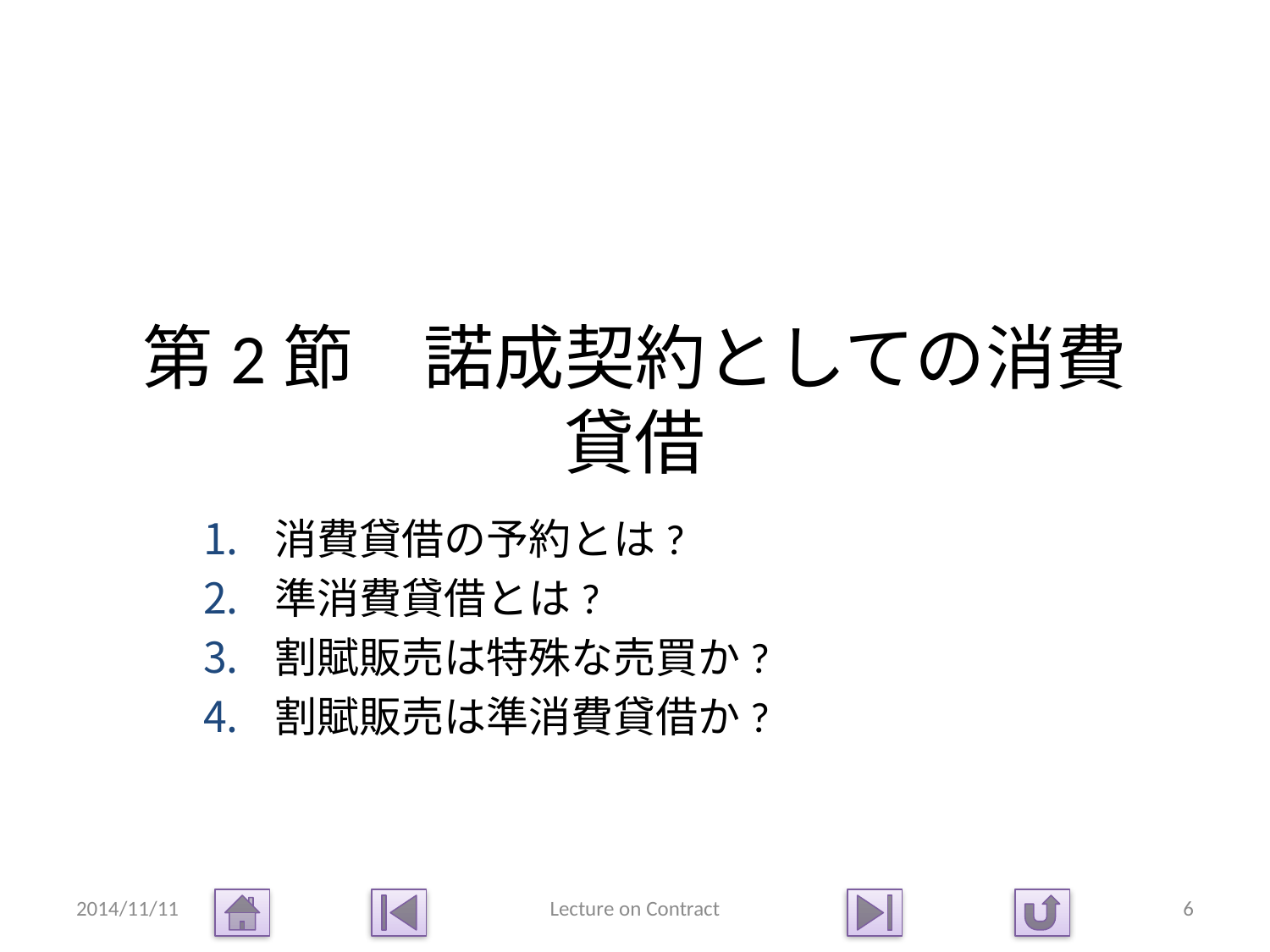

# 第2節　諾成契約としての消費貸借
消費貸借の予約とは?
準消費貸借とは?
割賦販売は特殊な売買か?
割賦販売は準消費貸借か?
2014/11/11
Lecture on Contract
6